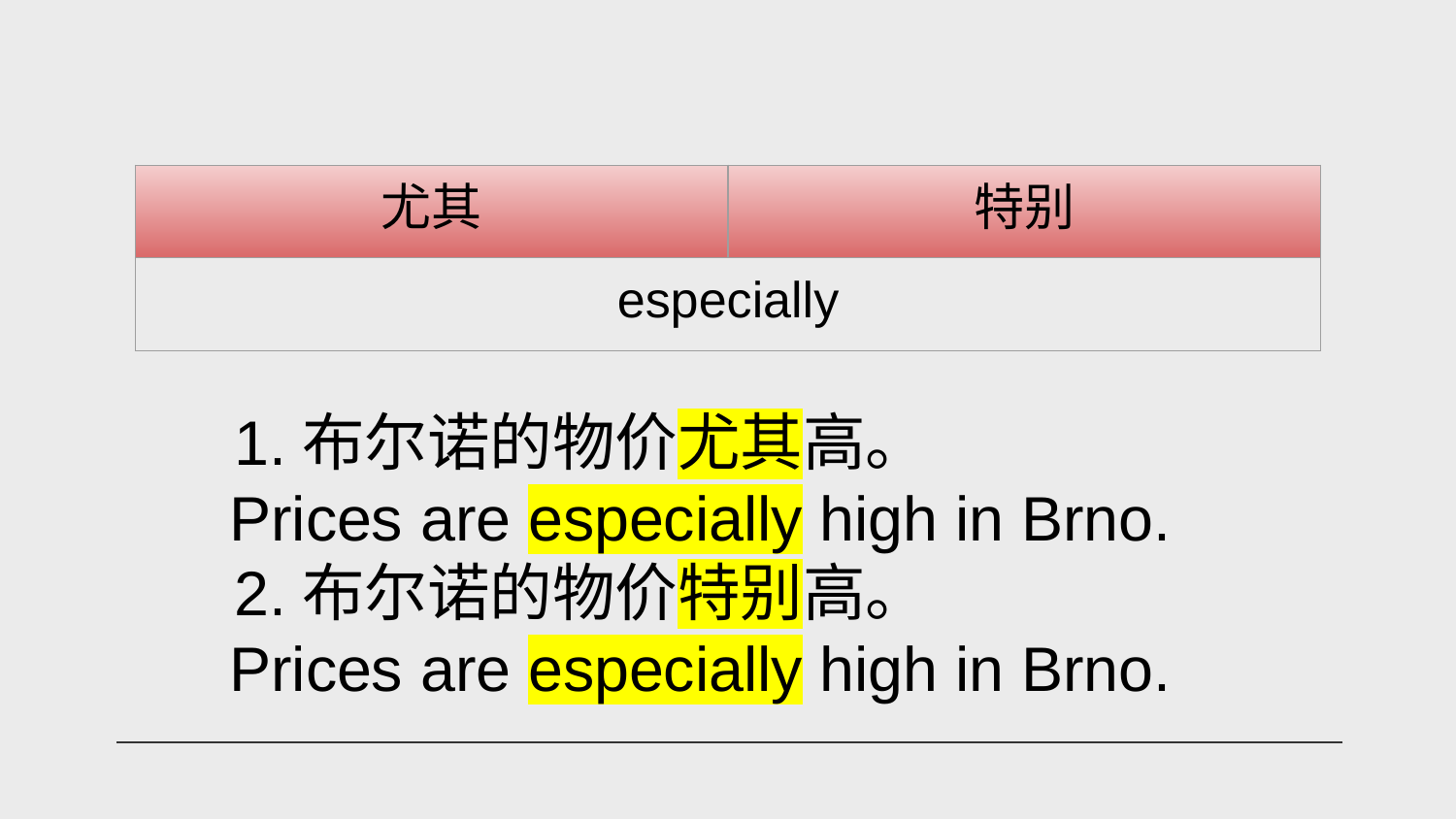

| 尤其 | 特别 |
| --- | --- |
| especially |  |
布尔诺的物价尤其高。
Prices are especially high in Brno.
布尔诺的物价特别高。
Prices are especially high in Brno.